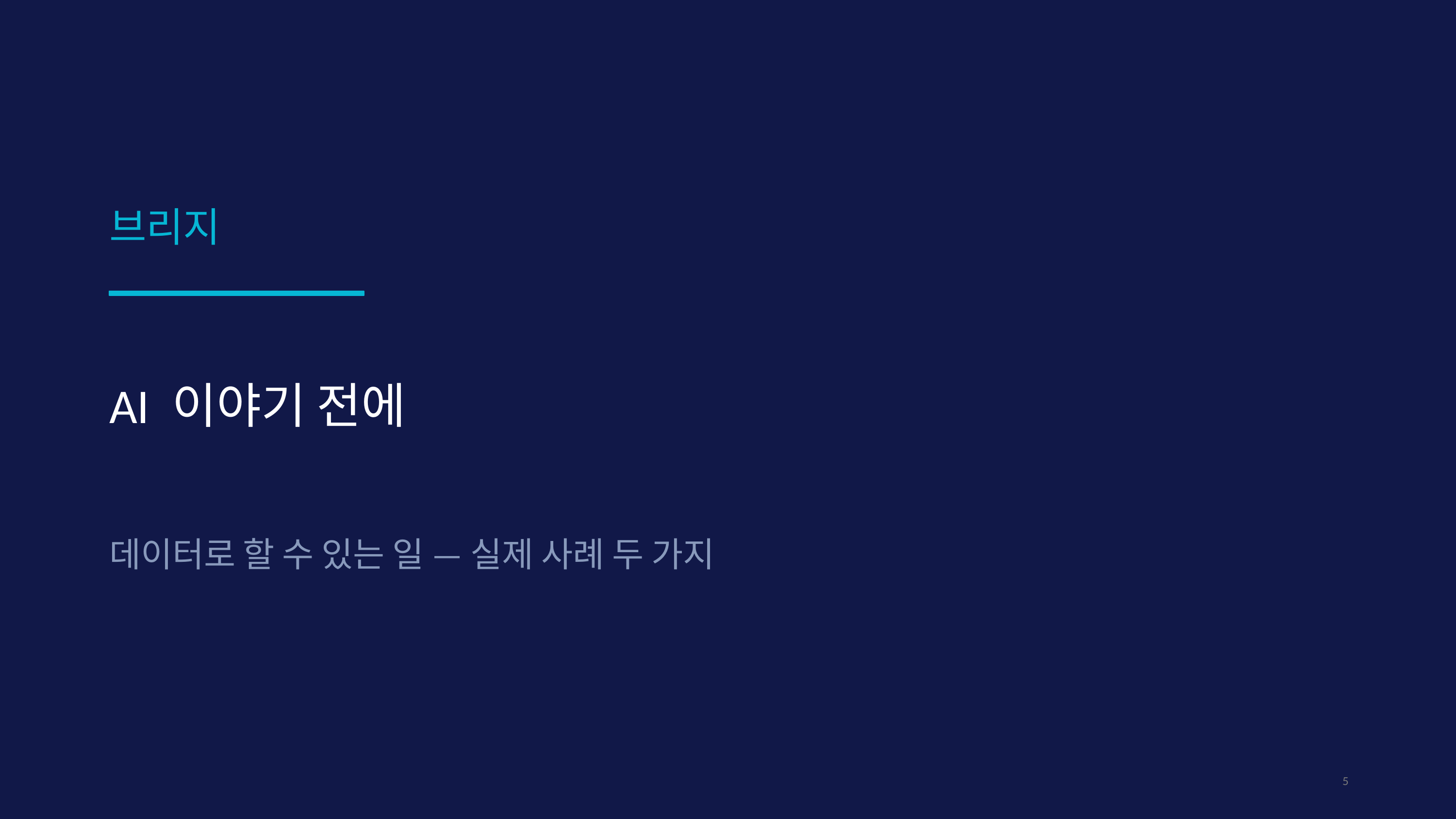

브리지

AI 이야기 전에
데이터로 할 수 있는 일 — 실제 사례 두 가지
5